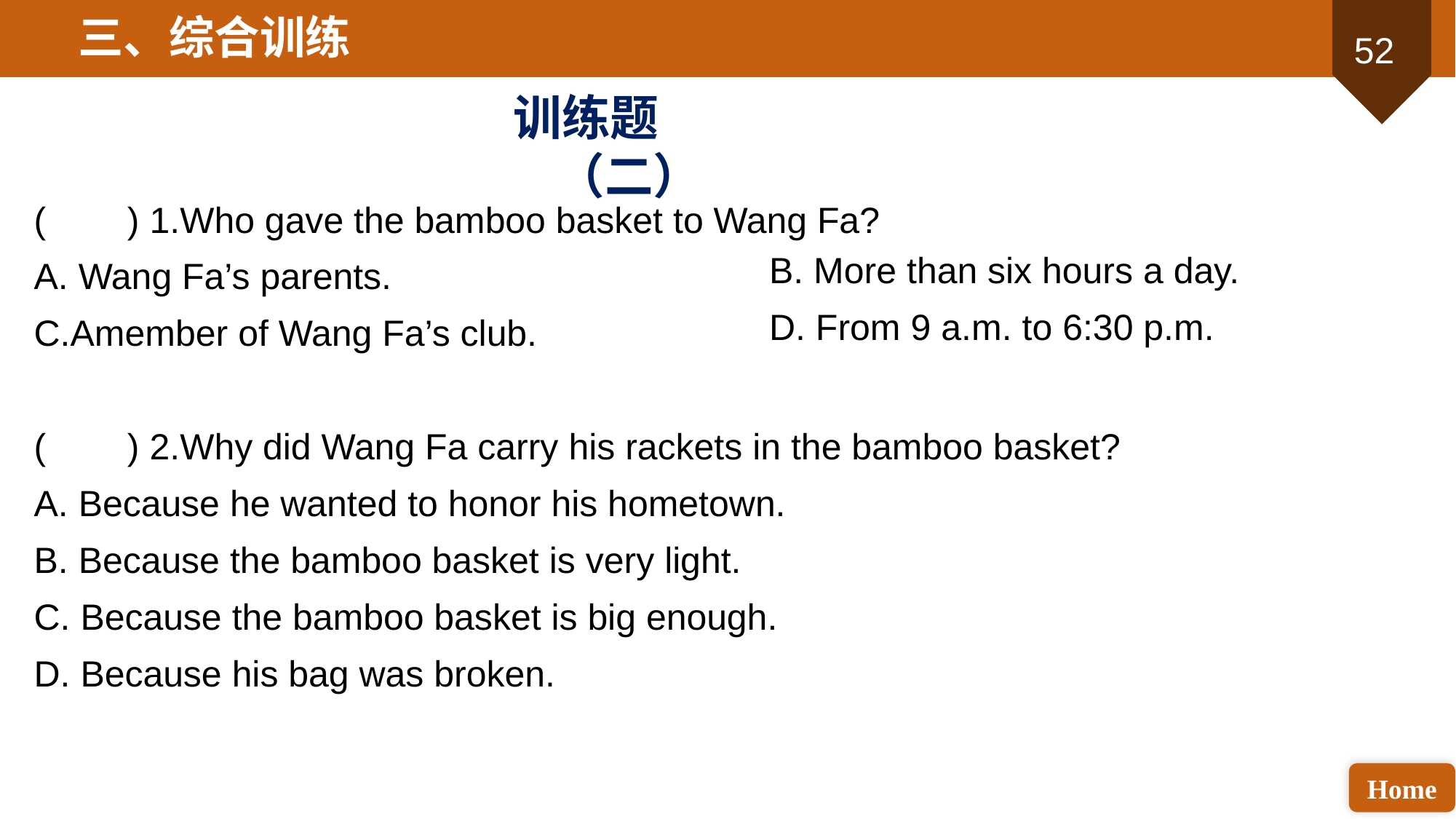

三、综合训练
训练题（二）
(        ) 1.Who gave the bamboo basket to Wang Fa?
A. Wang Fa’s parents.
C.Amember of Wang Fa’s club.

(        ) 2.Why did Wang Fa carry his rackets in the bamboo basket?
A. Because he wanted to honor his hometown.
B. Because the bamboo basket is very light.
C. Because the bamboo basket is big enough.
D. Because his bag was broken.

B. More than six hours a day.
D. From 9 a.m. to 6:30 p.m.